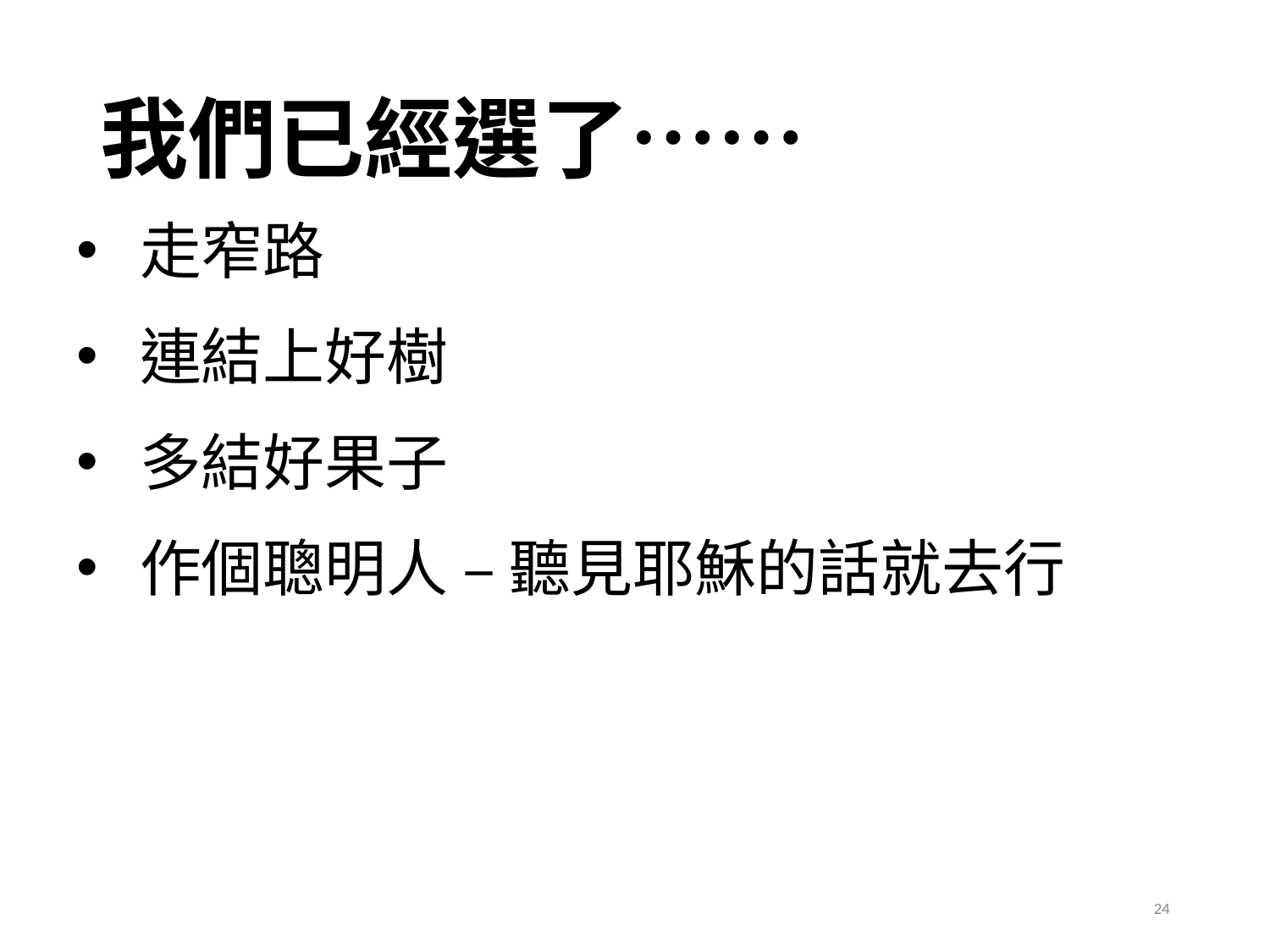

# 我們已經選了……
走窄路
連結上好樹
多結好果子
作個聰明人 – 聽見耶穌的話就去行

24